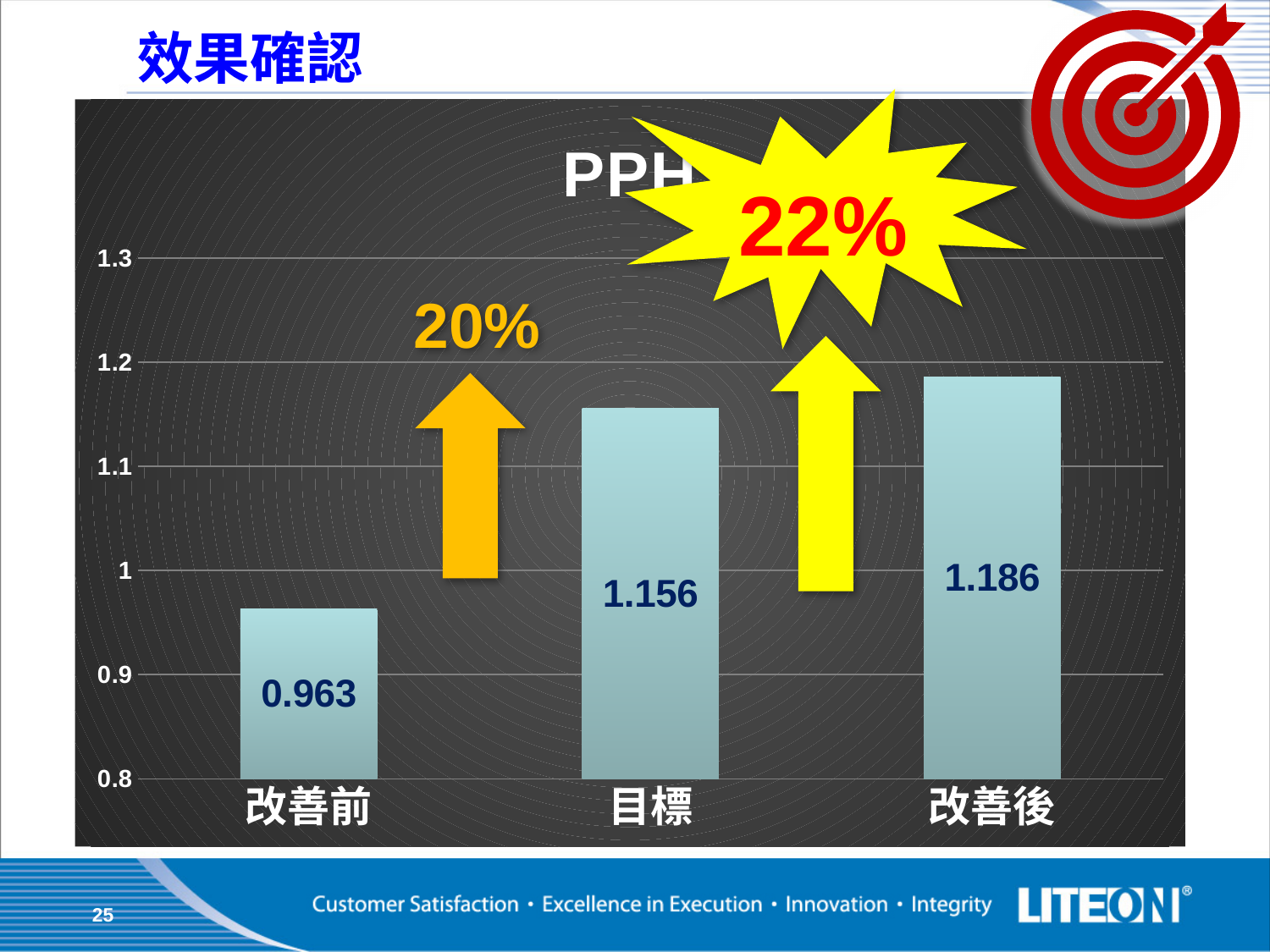

# 效果確認
22%

### Chart:

| Category | PPH |
|---|---|
| 改善前 | 0.9630000000000002 |
| 目標 | 1.1559999999999995 |
| 改善後 | 1.1859999999999995 |
20%

25